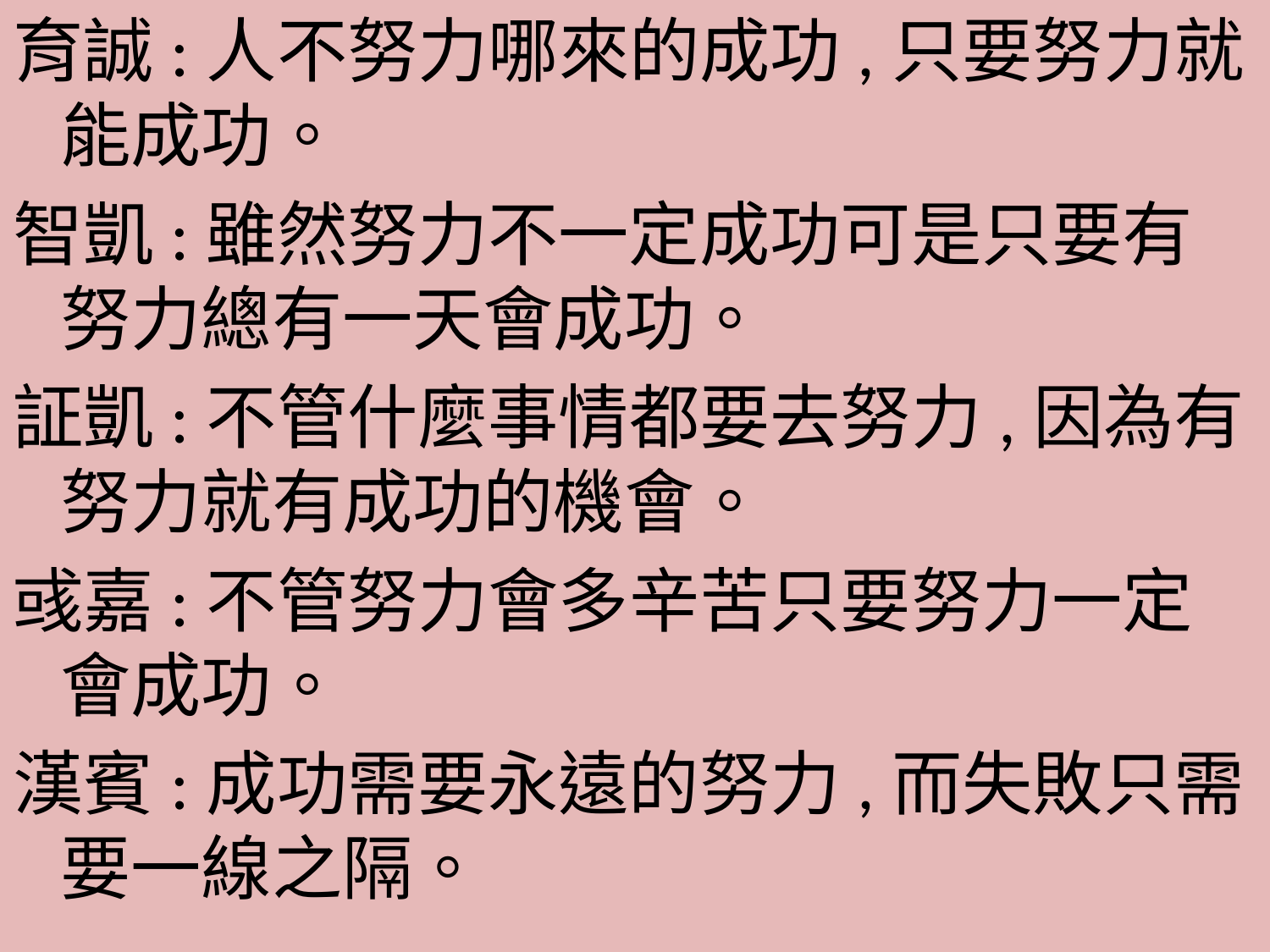

育誠:人不努力哪來的成功,只要努力就能成功。
智凱:雖然努力不一定成功可是只要有努力總有一天會成功。
証凱:不管什麼事情都要去努力,因為有努力就有成功的機會。
彧嘉:不管努力會多辛苦只要努力一定會成功。
漢賓:成功需要永遠的努力,而失敗只需要一線之隔。